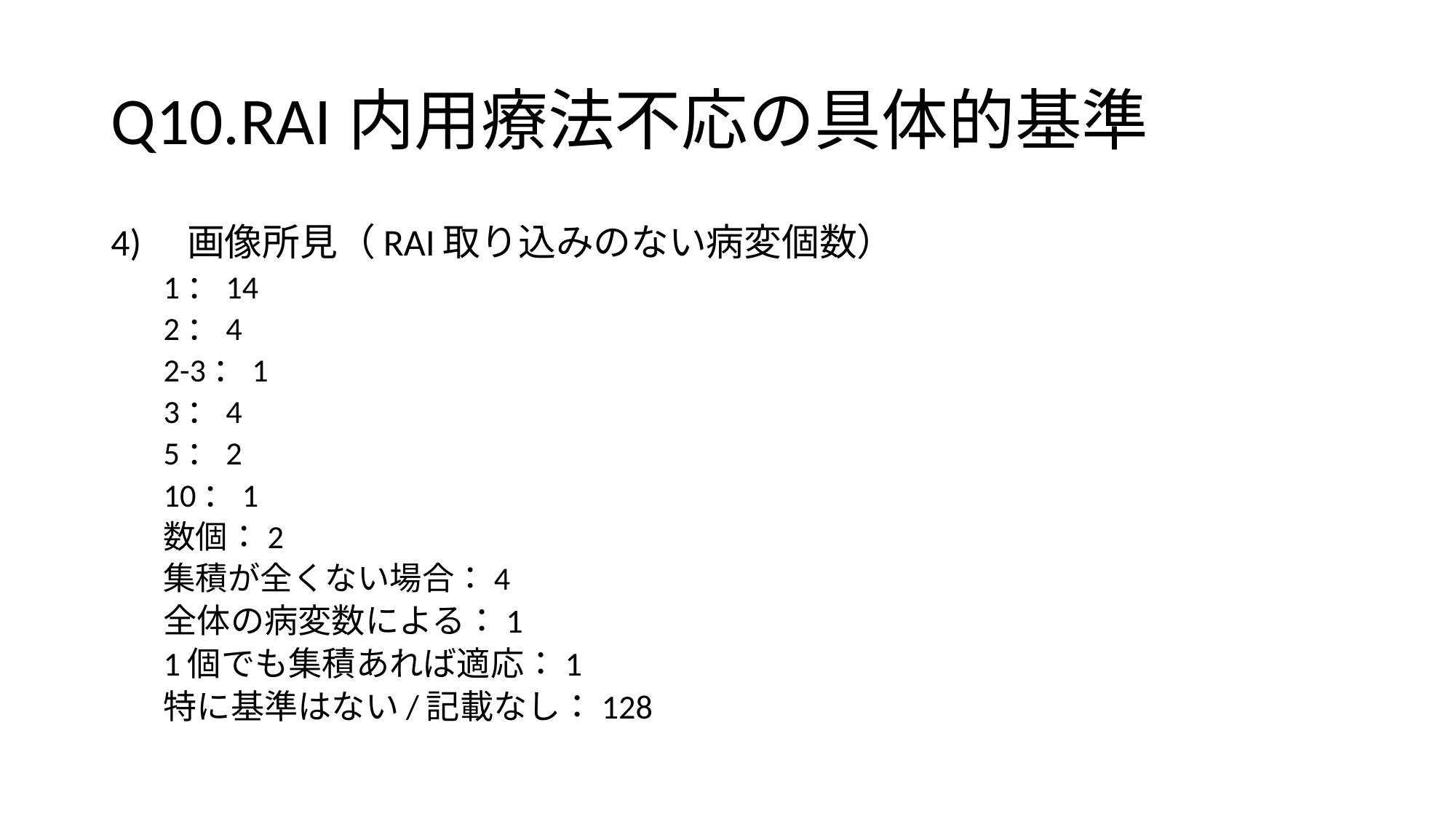

# Q10.RAI内用療法不応の具体的基準
4)　画像所見（RAI取り込みのない病変個数）
1：14
2：4
2-3：1
3：4
5：2
10：1
数個：2
集積が全くない場合：4
全体の病変数による：1
1個でも集積あれば適応：1
特に基準はない/記載なし：128